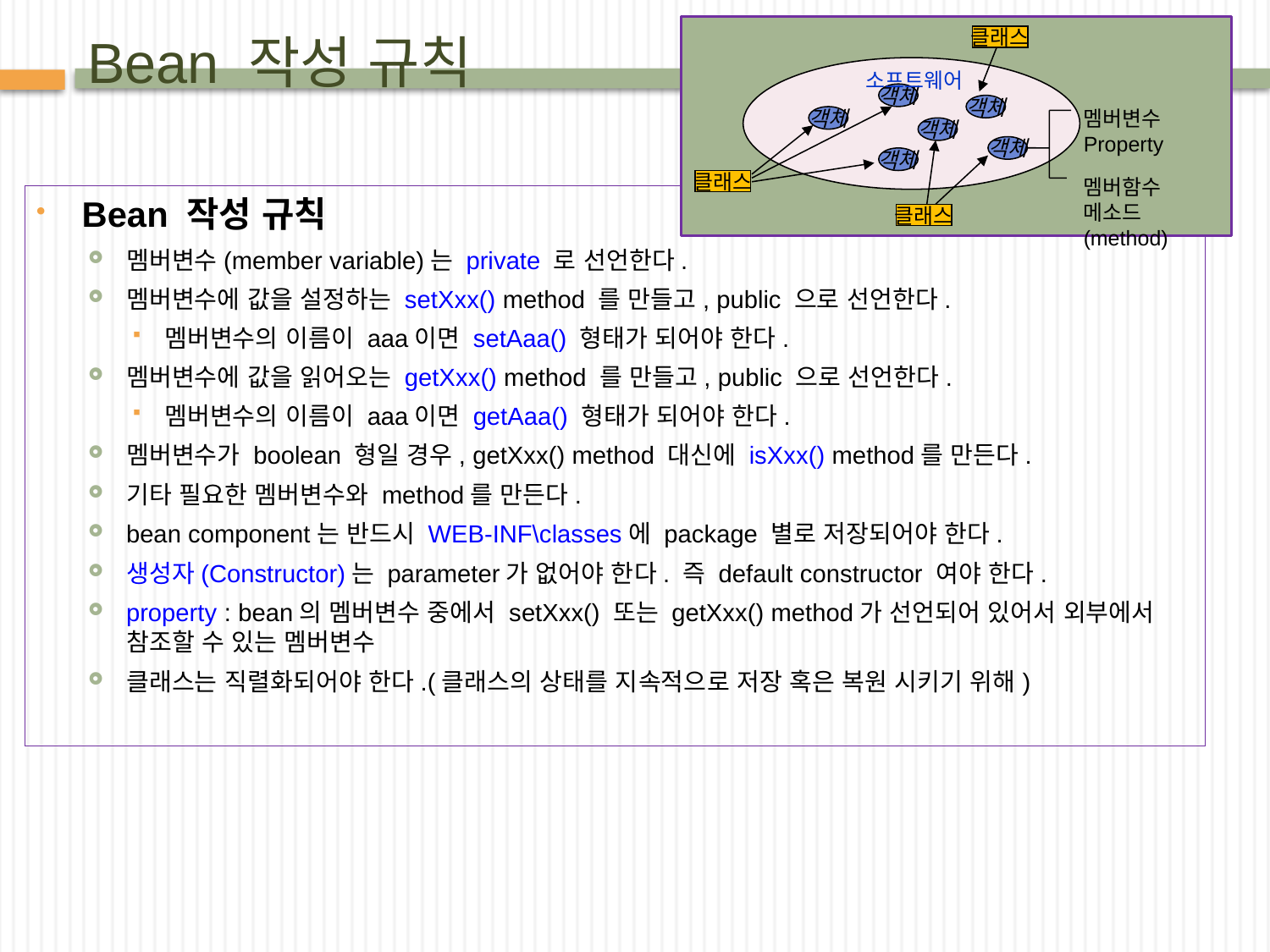

클래스

객체
객체
객체
객체
객체
객체
소프트웨어
멤버변수
Property

멤버함수
메소드(method)

클래스

클래스
# Bean 작성 규칙
Bean 작성 규칙
멤버변수(member variable)는 private 로 선언한다.
멤버변수에 값을 설정하는 setXxx() method 를 만들고, public 으로 선언한다.
멤버변수의 이름이 aaa이면 setAaa() 형태가 되어야 한다.
멤버변수에 값을 읽어오는 getXxx() method 를 만들고, public 으로 선언한다.
멤버변수의 이름이 aaa이면 getAaa() 형태가 되어야 한다.
멤버변수가 boolean 형일 경우, getXxx() method 대신에 isXxx() method를 만든다.
기타 필요한 멤버변수와 method를 만든다.
bean component는 반드시 WEB-INF\classes에 package 별로 저장되어야 한다.
생성자(Constructor)는 parameter가 없어야 한다. 즉 default constructor 여야 한다.
property : bean의 멤버변수 중에서 setXxx() 또는 getXxx() method가 선언되어 있어서 외부에서 참조할 수 있는 멤버변수
클래스는 직렬화되어야 한다.(클래스의 상태를 지속적으로 저장 혹은 복원 시키기 위해)